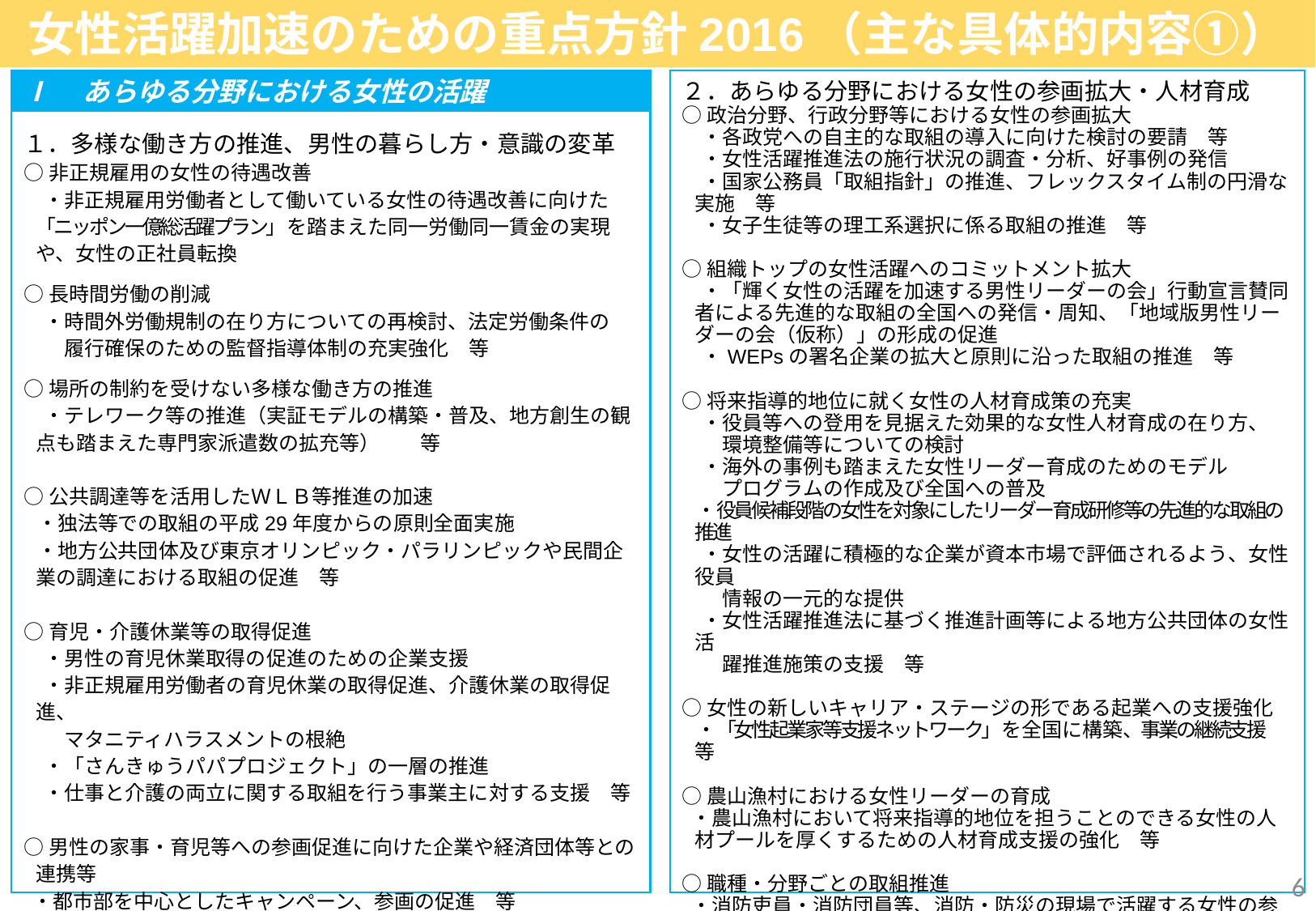

女性活躍加速のための重点方針2016（主な具体的内容①）
Ⅰ　あらゆる分野における女性の活躍

１．多様な働き方の推進、男性の暮らし方・意識の変革
○非正規雇用の女性の待遇改善
　・非正規雇用労働者として働いている女性の待遇改善に向けた「ニッポン一億総活躍プラン」を踏まえた同一労働同一賃金の実現や、女性の正社員転換

○長時間労働の削減
　・時間外労働規制の在り方についての再検討、法定労働条件の
　　履行確保のための監督指導体制の充実強化　等

○場所の制約を受けない多様な働き方の推進
　・テレワーク等の推進（実証モデルの構築・普及、地方創生の観点も踏まえた専門家派遣数の拡充等）　　等

○公共調達等を活用したＷＬＢ等推進の加速
  ・独法等での取組の平成29年度からの原則全面実施
  ・地方公共団体及び東京オリンピック・パラリンピックや民間企業の調達における取組の促進　等

○育児・介護休業等の取得促進
　・男性の育児休業取得の促進のための企業支援
　・非正規雇用労働者の育児休業の取得促進、介護休業の取得促進、
　　マタニティハラスメントの根絶
　・「さんきゅうパパプロジェクト」の一層の推進
　・仕事と介護の両立に関する取組を行う事業主に対する支援　等

○男性の家事・育児等への参画促進に向けた企業や経済団体等との連携等
 ・都市部を中心としたキャンペーン、参画の促進　等

２．あらゆる分野における女性の参画拡大・人材育成
○政治分野、行政分野等における女性の参画拡大
　・各政党への自主的な取組の導入に向けた検討の要請　等
　・女性活躍推進法の施行状況の調査・分析、好事例の発信
　・国家公務員「取組指針」の推進、フレックスタイム制の円滑な実施　等
　・女子生徒等の理工系選択に係る取組の推進　等

○組織トップの女性活躍へのコミットメント拡大
　・「輝く女性の活躍を加速する男性リーダーの会」行動宣言賛同者による先進的な取組の全国への発信・周知、「地域版男性リーダーの会（仮称）」の形成の促進
　・WEPsの署名企業の拡大と原則に沿った取組の推進　等

○将来指導的地位に就く女性の人材育成策の充実
　・役員等への登用を見据えた効果的な女性人材育成の在り方、
　　環境整備等についての検討
　・海外の事例も踏まえた女性リーダー育成のためのモデル
　　プログラムの作成及び全国への普及
  ・役員候補段階の女性を対象にしたリーダー育成研修等の先進的な取組の推進
　・女性の活躍に積極的な企業が資本市場で評価されるよう、女性役員
　　情報の一元的な提供
　・女性活躍推進法に基づく推進計画等による地方公共団体の女性活
　　躍推進施策の支援　等

○女性の新しいキャリア・ステージの形である起業への支援強化
  ・「女性起業家等支援ネットワーク」を全国に構築、事業の継続支援　等

○農山漁村における女性リーダーの育成
 ・農山漁村において将来指導的地位を担うことのできる女性の人材プールを厚くするための人材育成支援の強化　等

○職種・分野ごとの取組推進
 ・消防吏員・消防団員等、消防・防災の現場で活躍する女性の参画拡大のための広報活動の強化、環境整備への支援
 ・自治会・町内会等、地域に根差した組織・団体における女性の参画が進まない要因・課題等の分析　等

6